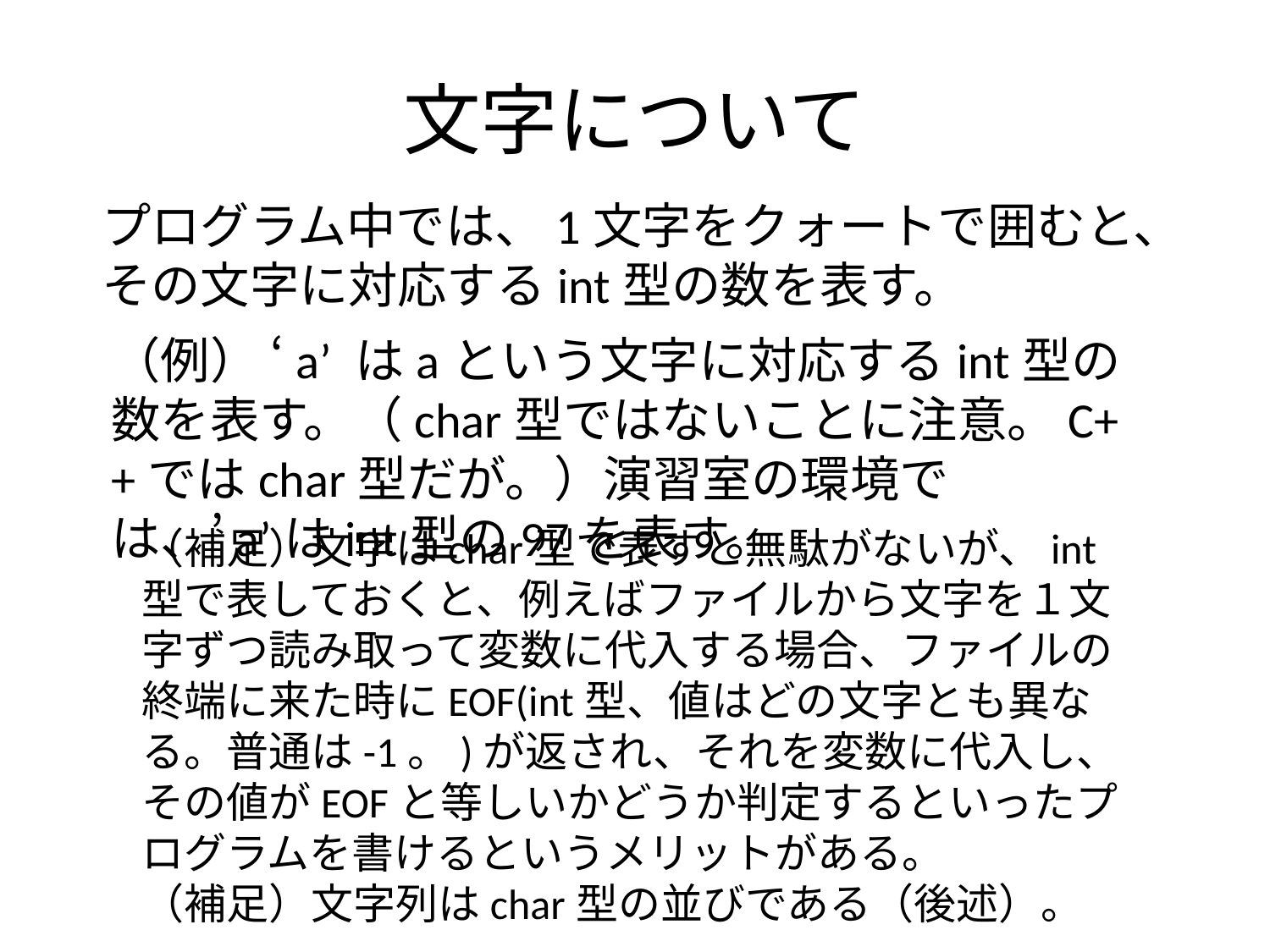

# 文字について
プログラム中では、1文字をクォートで囲むと、その文字に対応するint型の数を表す。
（例） ‘a’ はaという文字に対応するint型の数を表す。（char型ではないことに注意。C++ではchar型だが。）演習室の環境では、’a’はint型の97を表す。
（補足）文字はchar型で表すと無駄がないが、int型で表しておくと、例えばファイルから文字を１文字ずつ読み取って変数に代入する場合、ファイルの終端に来た時にEOF(int型、値はどの文字とも異なる。普通は-1。)が返され、それを変数に代入し、その値がEOFと等しいかどうか判定するといったプログラムを書けるというメリットがある。
（補足）文字列はchar型の並びである（後述）。